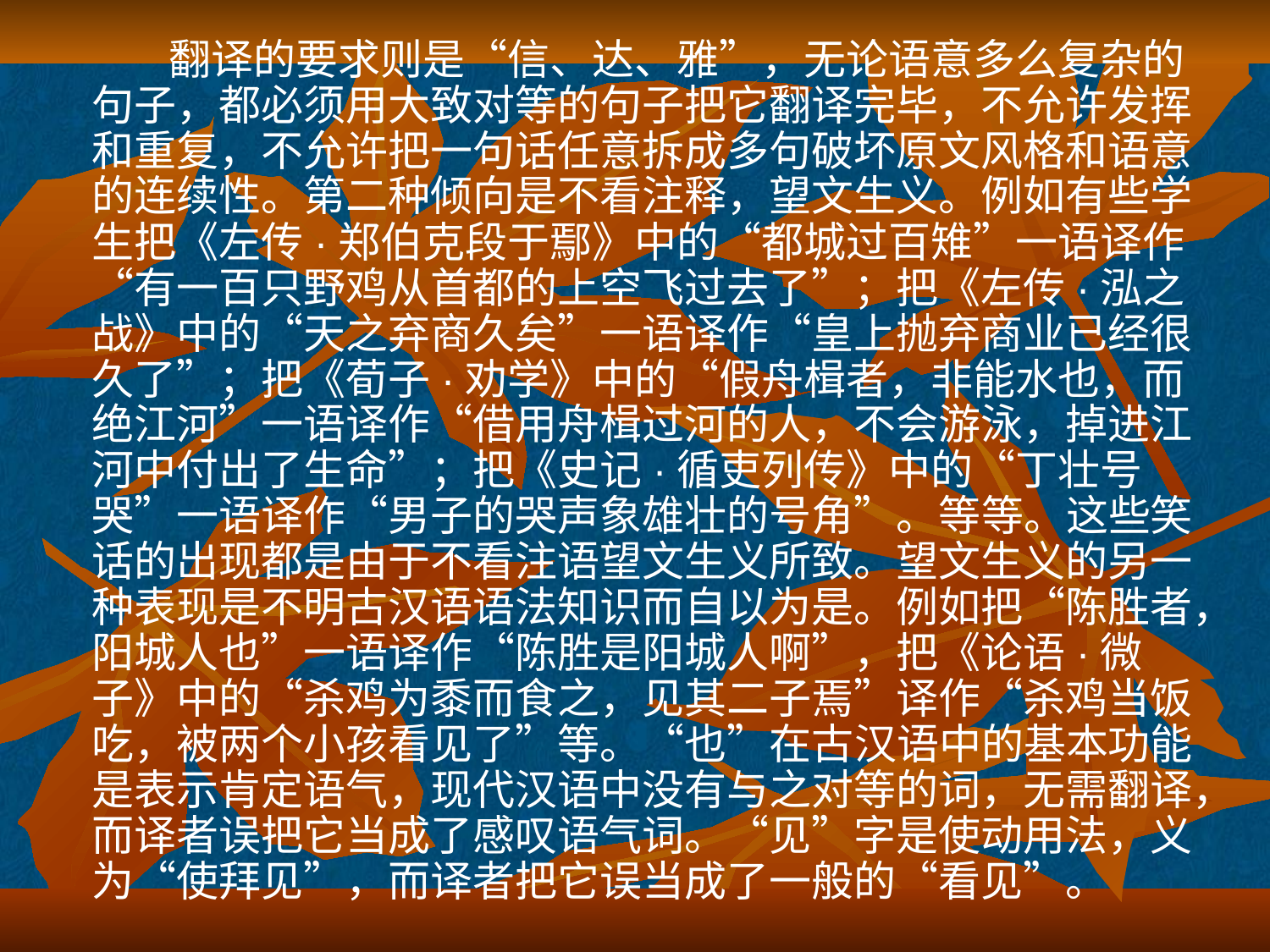

翻译的要求则是“信、达、雅”，无论语意多么复杂的句子，都必须用大致对等的句子把它翻译完毕，不允许发挥和重复，不允许把一句话任意拆成多句破坏原文风格和语意的连续性。第二种倾向是不看注释，望文生义。例如有些学生把《左传·郑伯克段于鄢》中的“都城过百雉”一语译作“有一百只野鸡从首都的上空飞过去了”；把《左传·泓之战》中的“天之弃商久矣”一语译作“皇上抛弃商业已经很久了”；把《荀子·劝学》中的“假舟楫者，非能水也，而绝江河”一语译作“借用舟楫过河的人，不会游泳，掉进江河中付出了生命”；把《史记·循吏列传》中的“丁壮号哭”一语译作“男子的哭声象雄壮的号角”。等等。这些笑话的出现都是由于不看注语望文生义所致。望文生义的另一种表现是不明古汉语语法知识而自以为是。例如把“陈胜者，阳城人也”一语译作“陈胜是阳城人啊”，把《论语·微子》中的“杀鸡为黍而食之，见其二子焉”译作“杀鸡当饭吃，被两个小孩看见了”等。“也”在古汉语中的基本功能是表示肯定语气，现代汉语中没有与之对等的词，无需翻译，而译者误把它当成了感叹语气词。“见”字是使动用法，义为“使拜见”，而译者把它误当成了一般的“看见”。